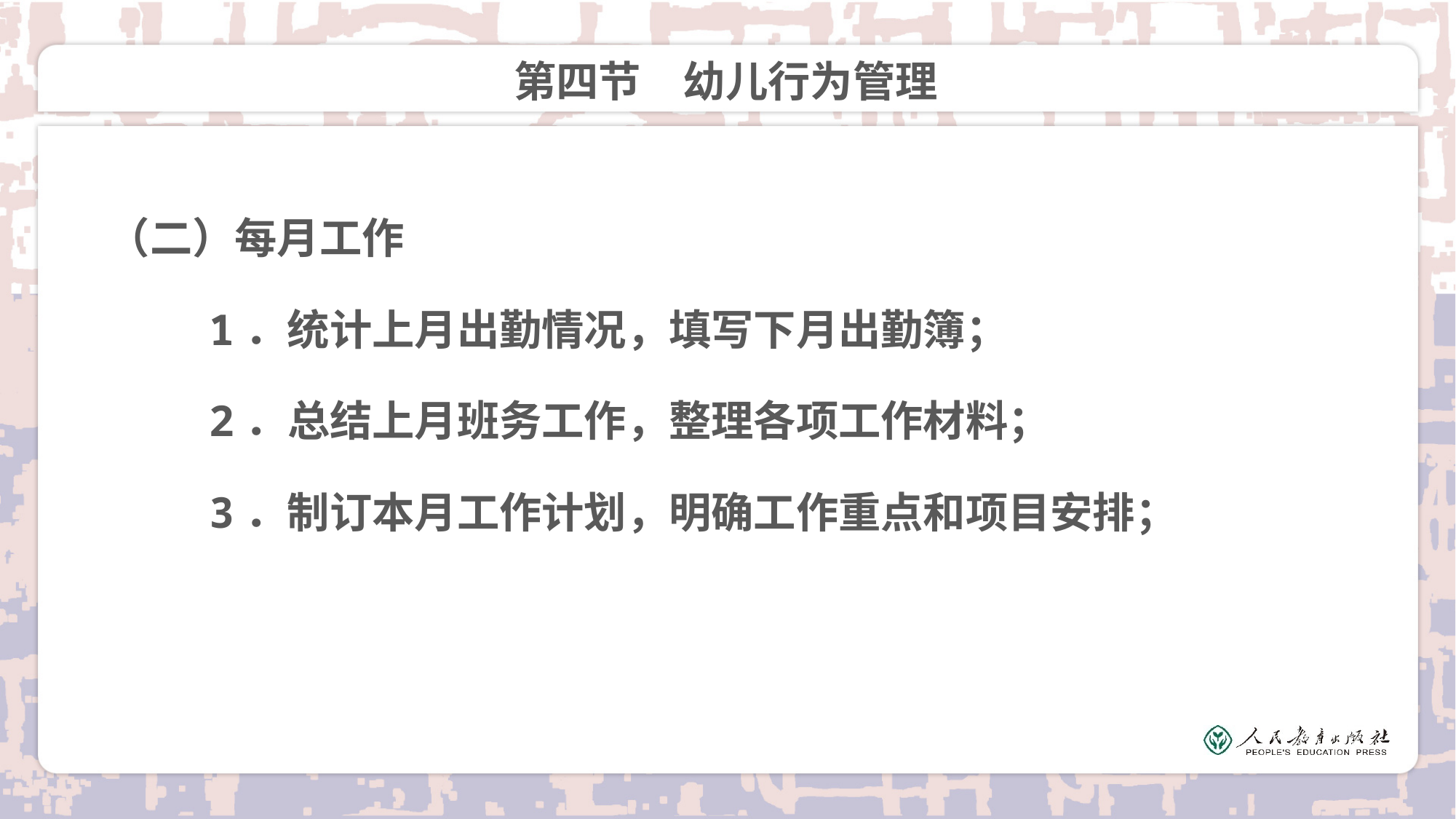

# 第四节　幼儿行为管理
（二）每月工作
    1．统计上月出勤情况，填写下月出勤簿；
    2．总结上月班务工作，整理各项工作材料；
    3．制订本月工作计划，明确工作重点和项目安排；